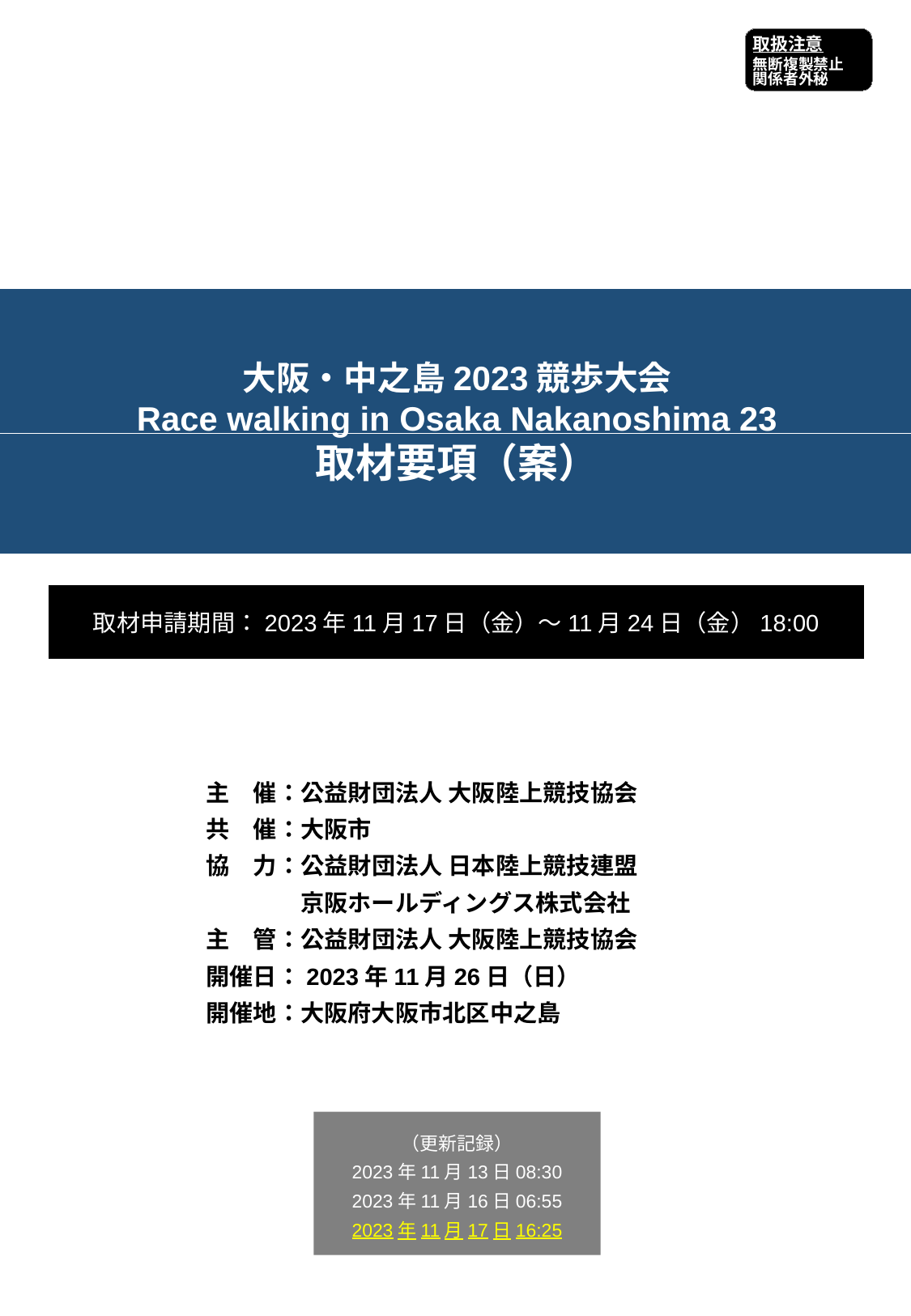

取扱注意
無断複製禁止
関係者外秘

大阪・中之島2023競歩大会
Race walking in Osaka Nakanoshima 23
取材要項（案）
取材申請期間：2023年11月17日（金）～11月24日（金）18:00
主　催：公益財団法人 大阪陸上競技協会
共　催：大阪市
協　力：公益財団法人 日本陸上競技連盟
　　　　京阪ホールディングス株式会社
主　管：公益財団法人 大阪陸上競技協会
開催日：2023年11月26日（日）
開催地：大阪府大阪市北区中之島
（更新記録）
2023年11月13日08:30
2023年11月16日06:55
2023年11月17日16:25